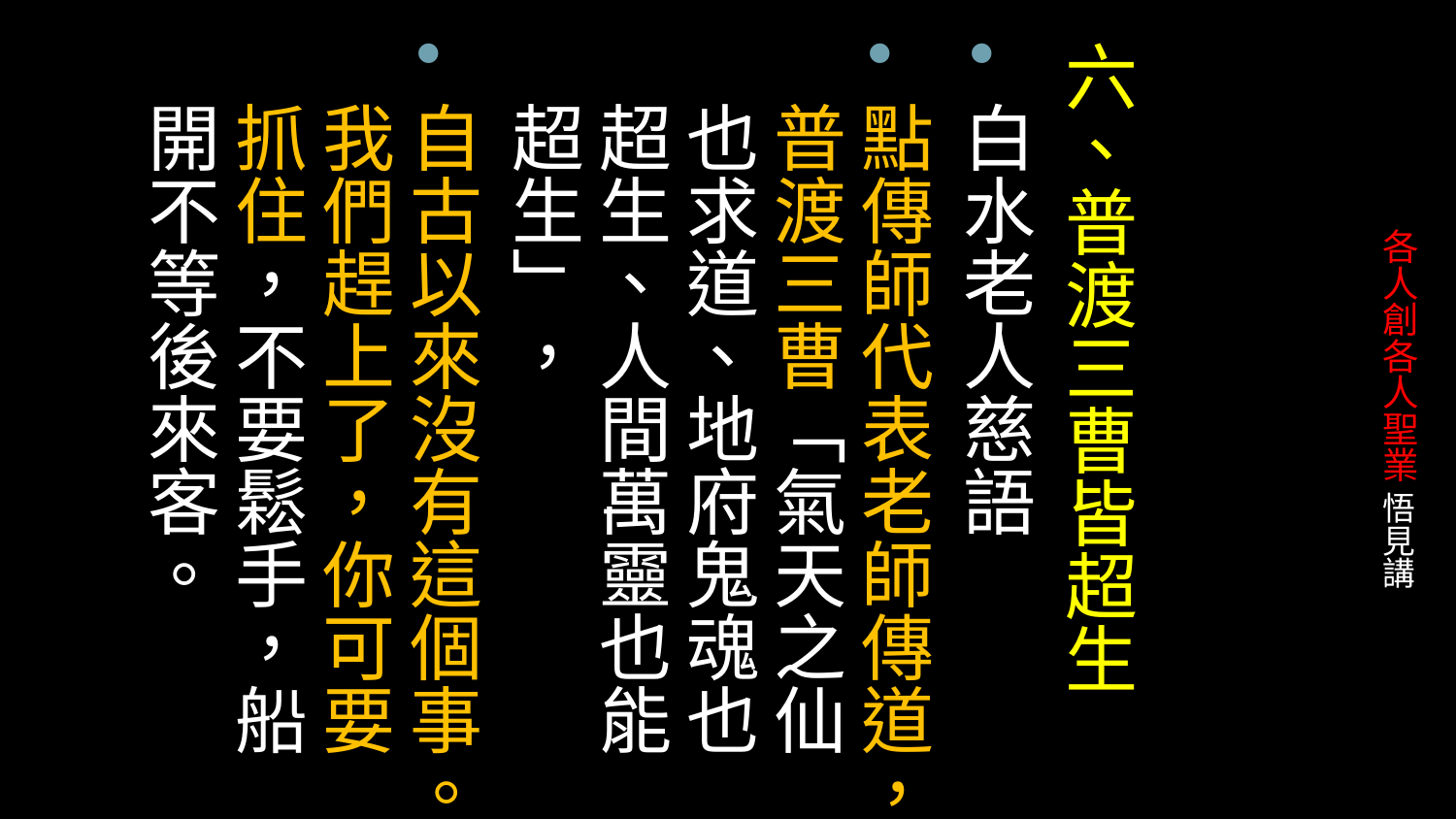

六、普渡三曹皆超生
白水老人慈語
點傳師代表老師傳道，普渡三曹「氣天之仙也求道、地府鬼魂也超生、人間萬靈也能超生」，
自古以來沒有這個事。我們趕上了，你可要抓住，不要鬆手，船開不等後來客。

# 各人創各人聖業 悟見講